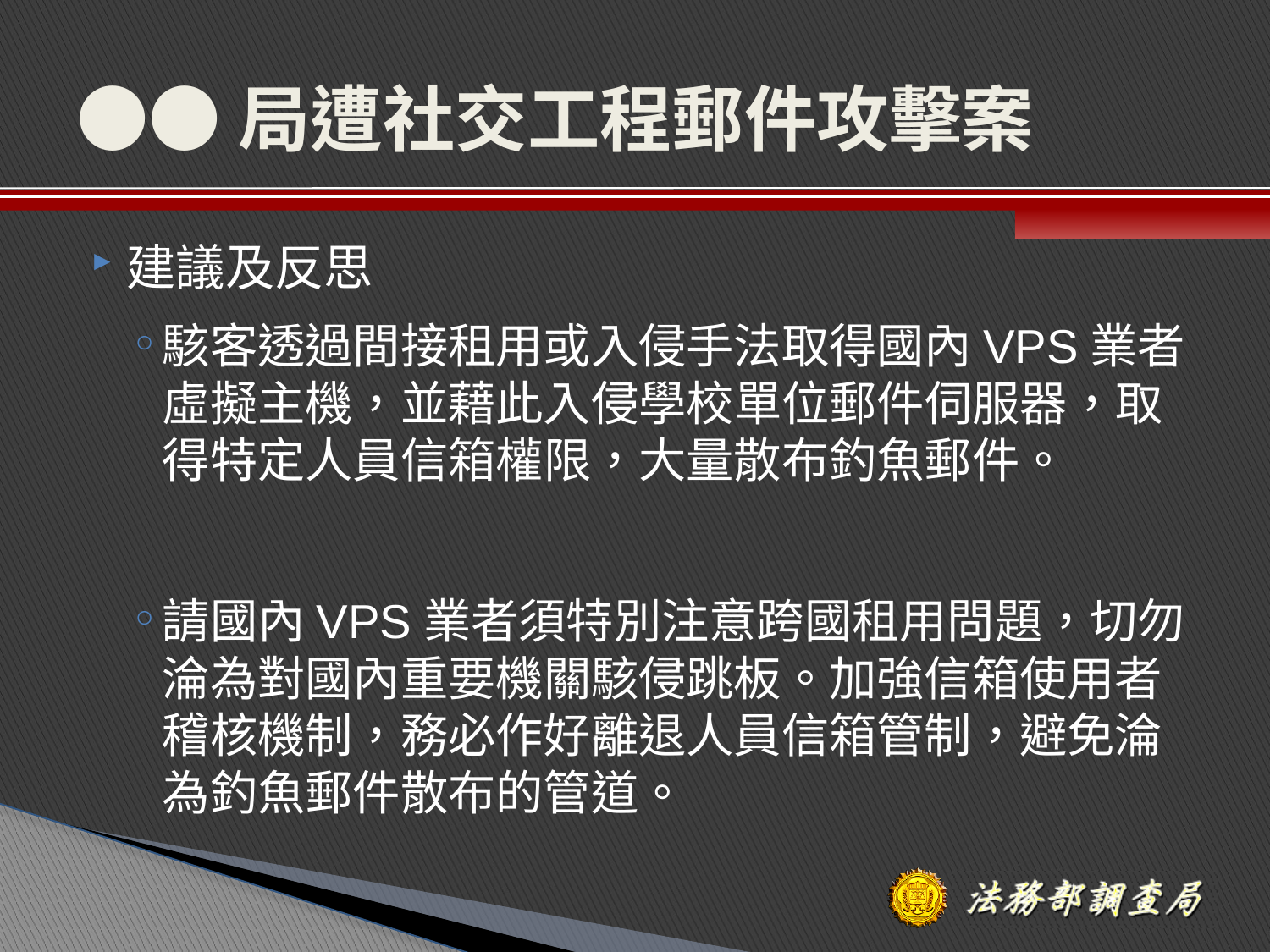

# ●●局遭社交工程郵件攻擊案
建議及反思
駭客透過間接租用或入侵手法取得國內VPS業者虛擬主機，並藉此入侵學校單位郵件伺服器，取得特定人員信箱權限，大量散布釣魚郵件。

請國內VPS業者須特別注意跨國租用問題，切勿淪為對國內重要機關駭侵跳板。加強信箱使用者稽核機制，務必作好離退人員信箱管制，避免淪為釣魚郵件散布的管道。